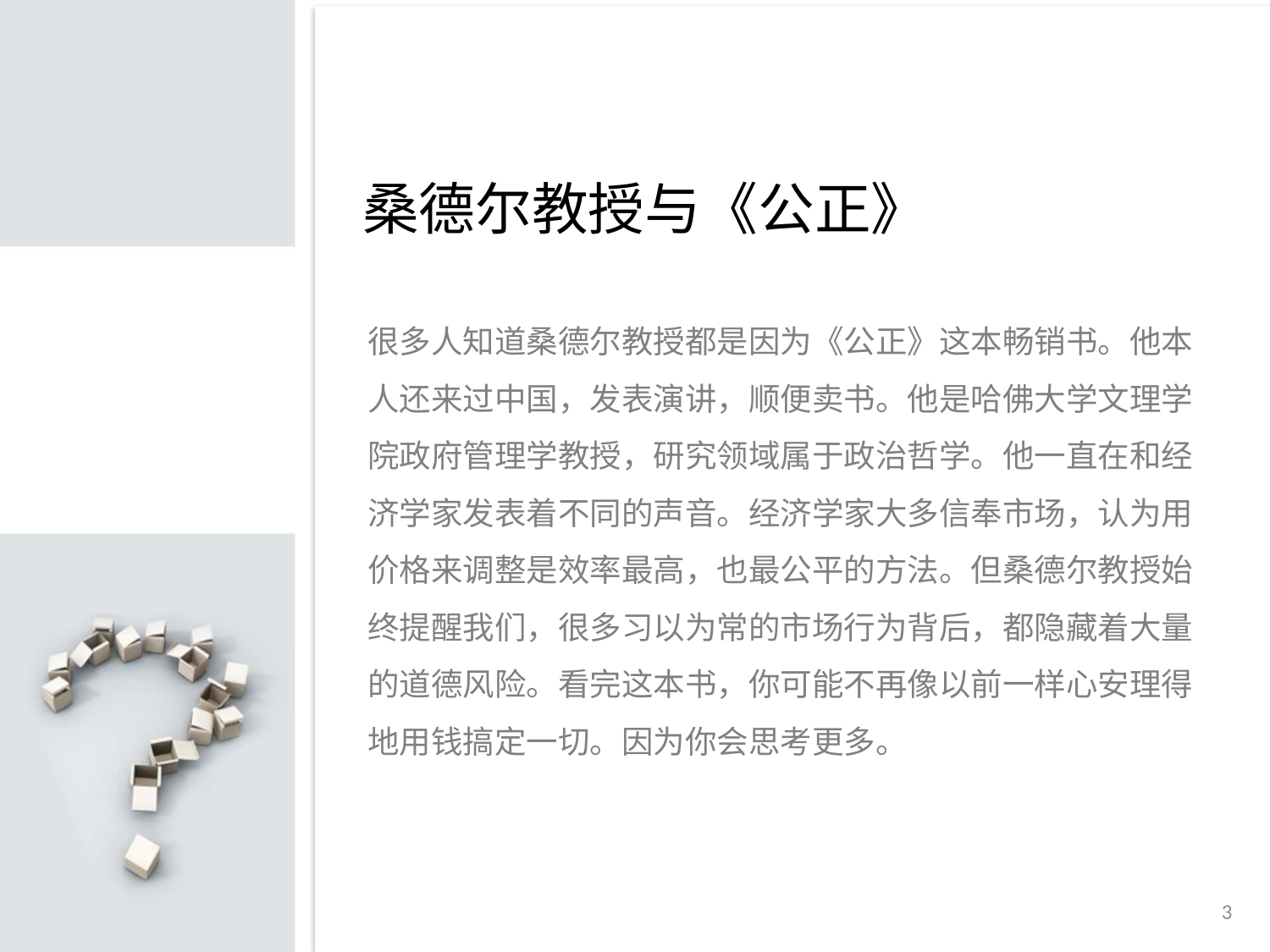

桑德尔教授与《公正》
很多人知道桑德尔教授都是因为《公正》这本畅销书。他本人还来过中国，发表演讲，顺便卖书。他是哈佛大学文理学院政府管理学教授，研究领域属于政治哲学。他一直在和经济学家发表着不同的声音。经济学家大多信奉市场，认为用价格来调整是效率最高，也最公平的方法。但桑德尔教授始终提醒我们，很多习以为常的市场行为背后，都隐藏着大量的道德风险。看完这本书，你可能不再像以前一样心安理得地用钱搞定一切。因为你会思考更多。
点击添加标题
点击添加标题
点击添加标题
3